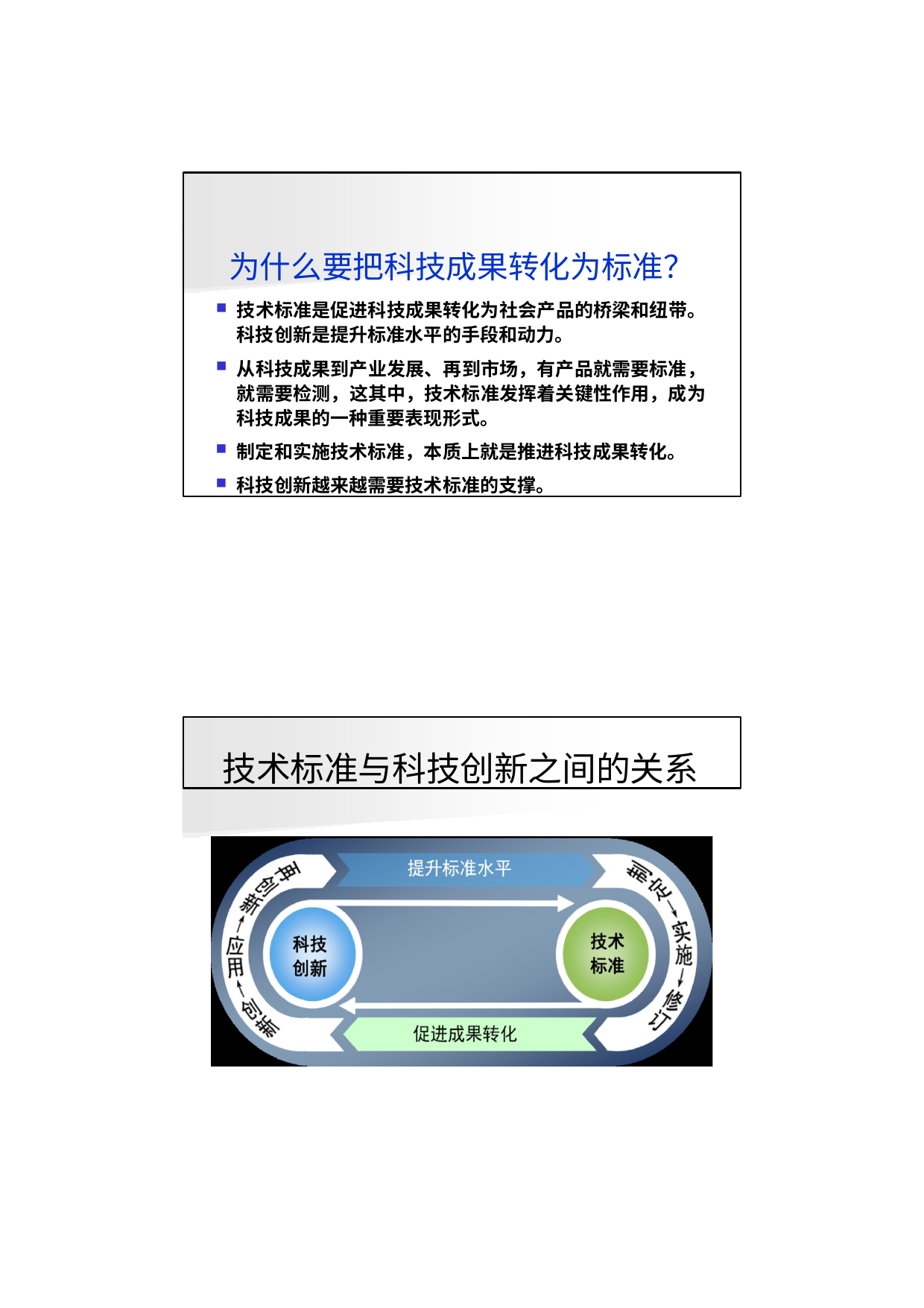

为什么要把科技成果转化为标准？
技术标准是促进科技成果转化为社会产品的桥梁和纽带。 科技创新是提升标准水平的手段和动力。
从科技成果到产业发展、再到市场，有产品就需要标准， 就需要检测，这其中，技术标准发挥着关键性作用，成为 科技成果的一种重要表现形式。
制定和实施技术标准，本质上就是推进科技成果转化。
科技创新越来越需要技术标准的支撑。

技术标准与科技创新之间的关系